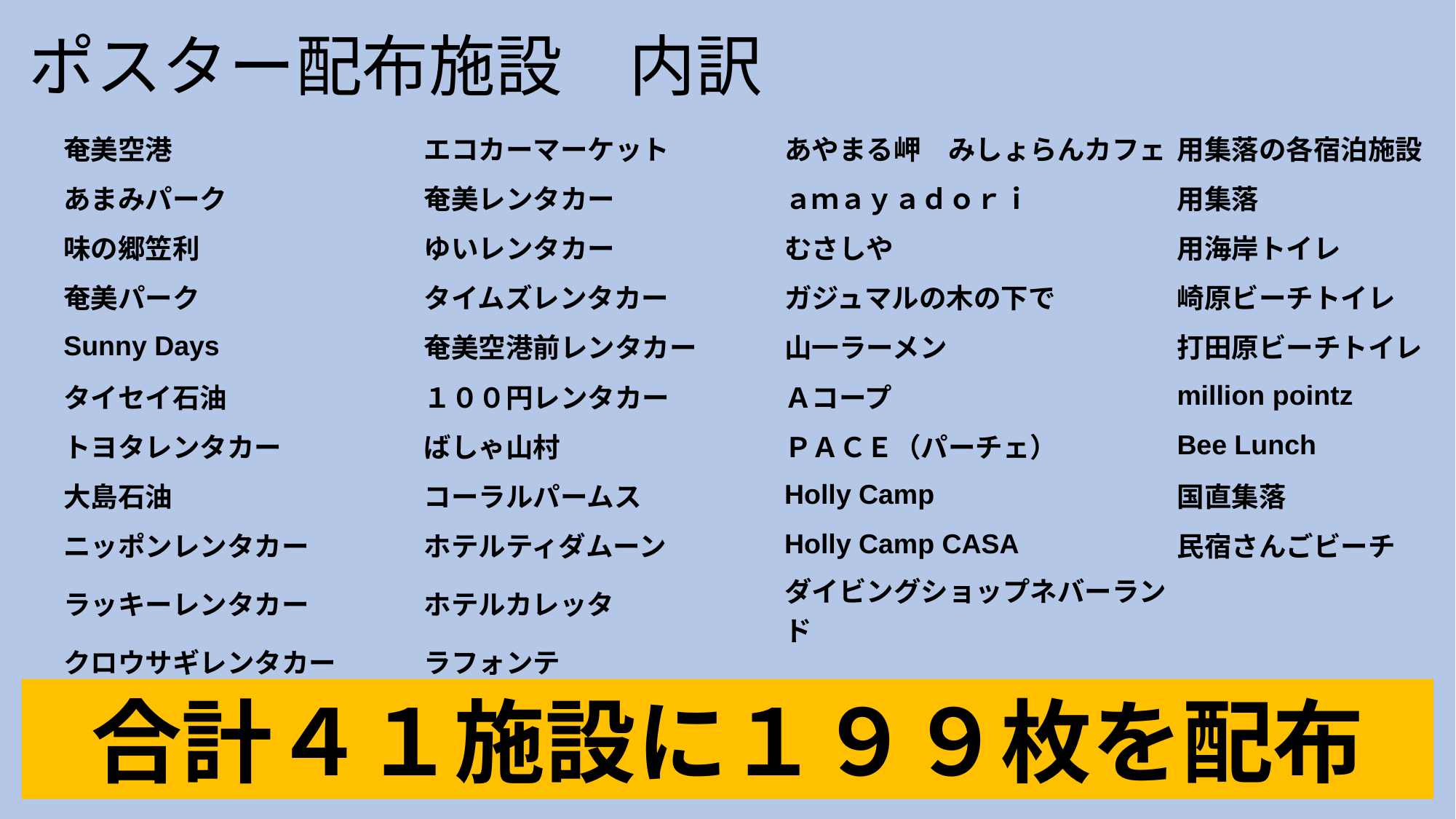

ポスター配布施設　内訳
| 奄美空港 | エコカーマーケット | あやまる岬　みしょらんカフェ | 用集落の各宿泊施設 |
| --- | --- | --- | --- |
| あまみパーク | 奄美レンタカー | ａｍａｙａｄｏｒｉ | 用集落 |
| 味の郷笠利 | ゆいレンタカー | むさしや | 用海岸トイレ |
| 奄美パーク | タイムズレンタカー | ガジュマルの木の下で | 崎原ビーチトイレ |
| Sunny Days | 奄美空港前レンタカー | 山一ラーメン | 打田原ビーチトイレ |
| タイセイ石油 | １００円レンタカー | Ａコープ | million pointz |
| トヨタレンタカー | ばしゃ山村 | ＰＡＣＥ（パーチェ） | Bee Lunch |
| 大島石油 | コーラルパームス | Holly Camp | 国直集落 |
| ニッポンレンタカー | ホテルティダムーン | Holly Camp CASA | 民宿さんごビーチ |
| ラッキーレンタカー | ホテルカレッタ | ダイビングショップネバーランド |  |
| クロウサギレンタカー | ラフォンテ |  |  |
合計４１施設に１９９枚を配布